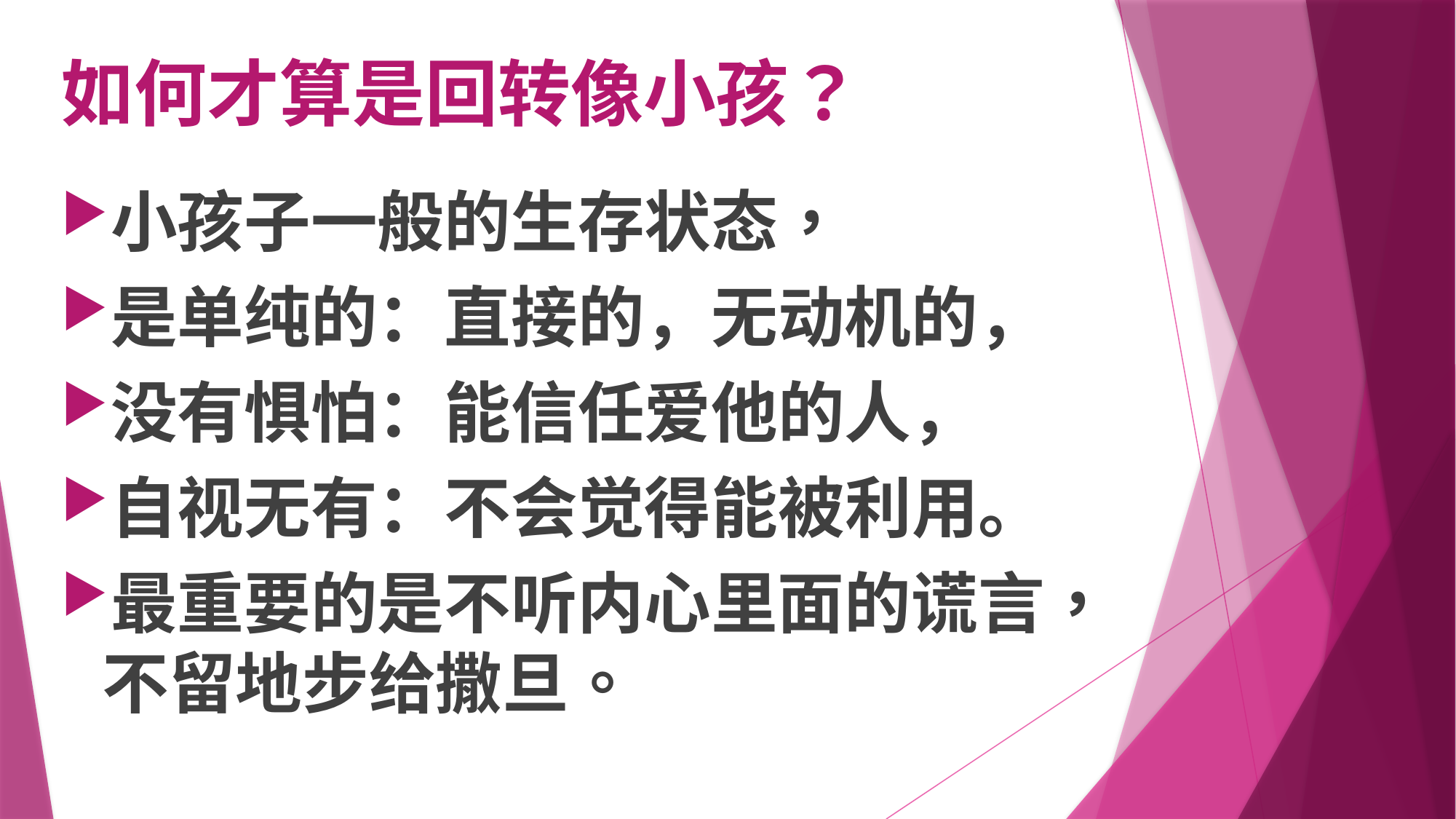

# 如何才算是回转像小孩？
小孩子一般的生存状态，
是单纯的：直接的，无动机的，
没有惧怕：能信任爱他的人，
自视无有：不会觉得能被利用。
最重要的是不听内心里面的谎言，不留地步给撒旦。